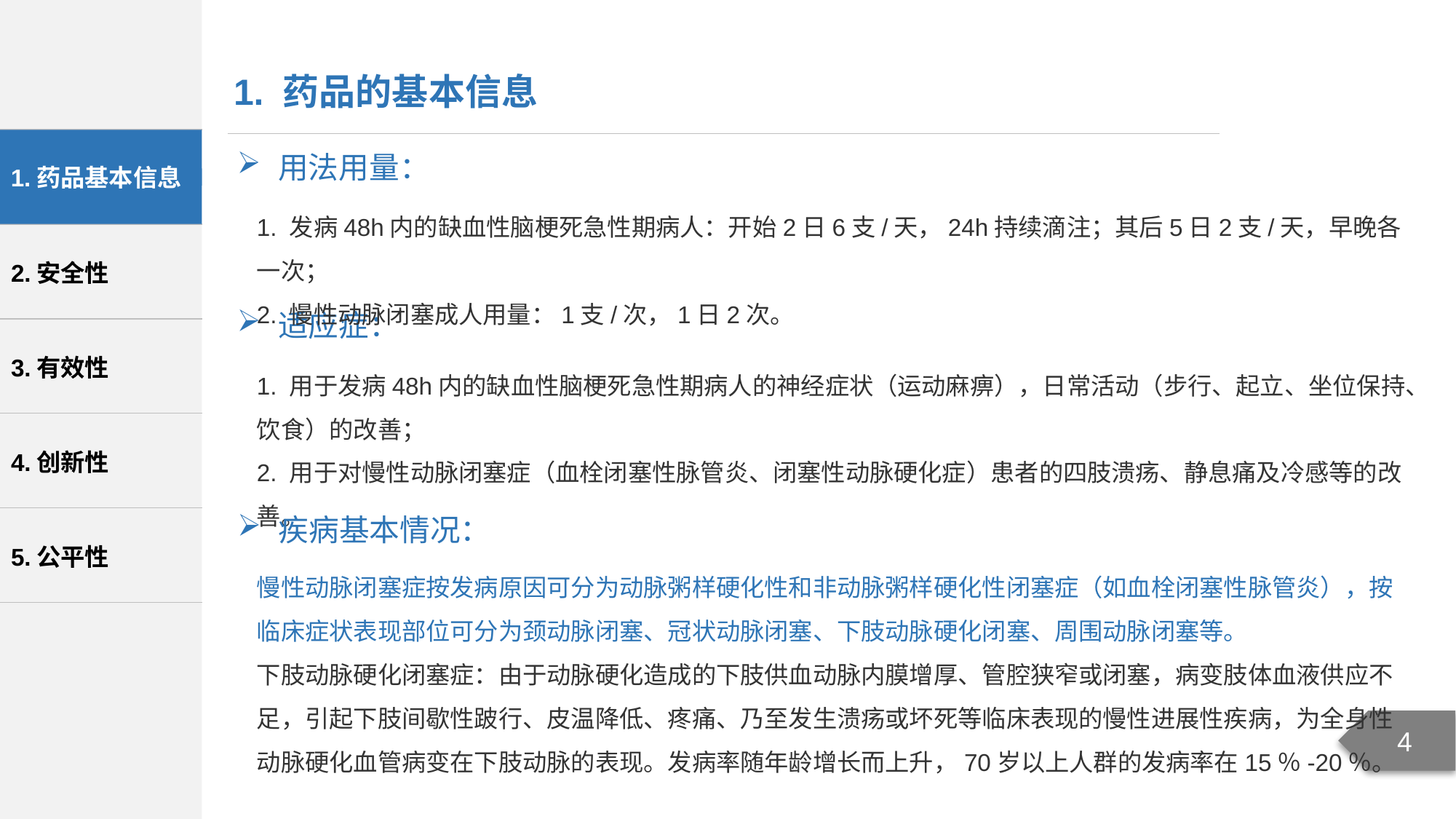

1. 药品的基本信息
用法用量：
1. 发病48h内的缺血性脑梗死急性期病人：开始2日6支/天，24h持续滴注；其后5日2支/天，早晚各一次；
2. 慢性动脉闭塞成人用量：1支/次，1日2次。
适应症：
1. 用于发病48h内的缺血性脑梗死急性期病人的神经症状（运动麻痹），日常活动（步行、起立、坐位保持、饮食）的改善；
2. 用于对慢性动脉闭塞症（血栓闭塞性脉管炎、闭塞性动脉硬化症）患者的四肢溃疡、静息痛及冷感等的改善。
疾病基本情况：
慢性动脉闭塞症按发病原因可分为动脉粥样硬化性和非动脉粥样硬化性闭塞症（如血栓闭塞性脉管炎），按临床症状表现部位可分为颈动脉闭塞、冠状动脉闭塞、下肢动脉硬化闭塞、周围动脉闭塞等。
下肢动脉硬化闭塞症：由于动脉硬化造成的下肢供血动脉内膜增厚、管腔狭窄或闭塞，病变肢体血液供应不足，引起下肢间歇性跛行、皮温降低、疼痛、乃至发生溃疡或坏死等临床表现的慢性进展性疾病，为全身性动脉硬化血管病变在下肢动脉的表现。发病率随年龄增长而上升，70岁以上人群的发病率在15％-20％。